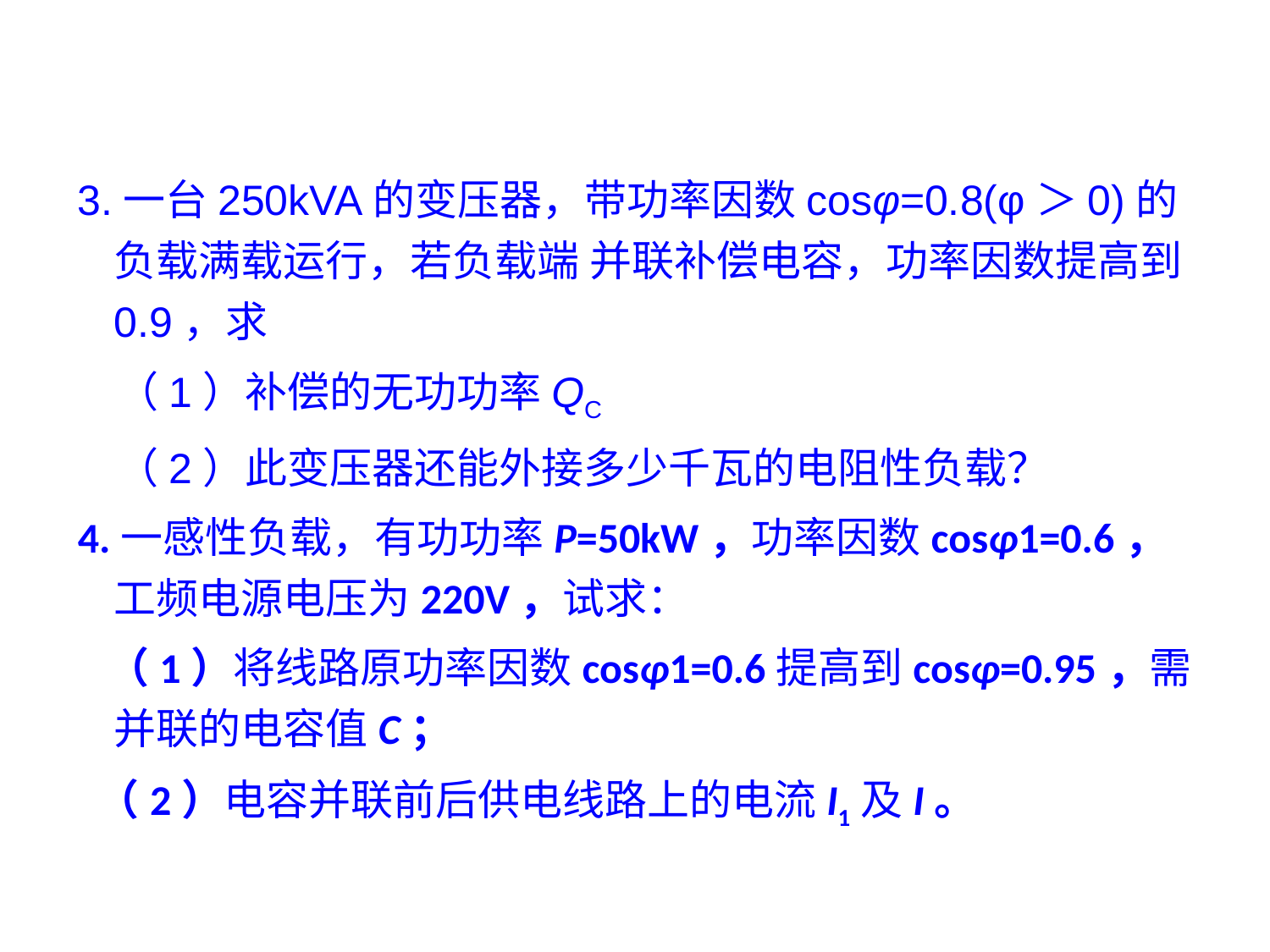

习题
3.一台250kVA的变压器，带功率因数cosφ=0.8(φ＞0)的负载满载运行，若负载端 并联补偿电容，功率因数提高到0.9，求
   （1）补偿的无功功率QC
   （2）此变压器还能外接多少千瓦的电阻性负载？
4.一感性负载，有功功率P=50kW，功率因数cosφ1=0.6， 工频电源电压为220V，试求：
  （1）将线路原功率因数cosφ1=0.6提高到cosφ=0.95，需并联的电容值C；
 （2）电容并联前后供电线路上的电流I1及I。